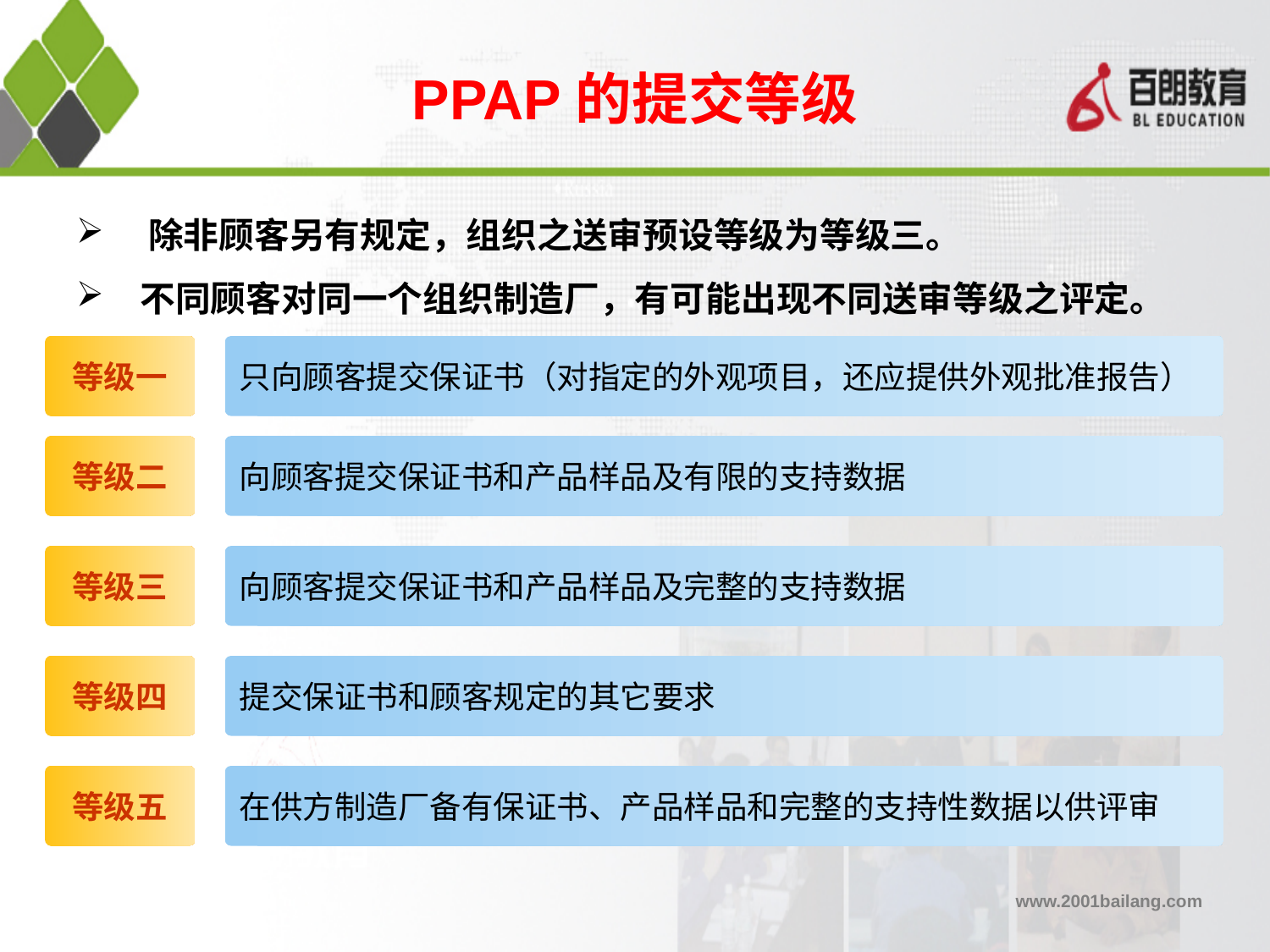

# PPAP的提交等级
  除非顾客另有规定，组织之送审预设等级为等级三。
 不同顾客对同一个组织制造厂，有可能出现不同送审等级之评定。
等级一
只向顾客提交保证书（对指定的外观项目，还应提供外观批准报告）
等级二
向顾客提交保证书和产品样品及有限的支持数据
等级三
向顾客提交保证书和产品样品及完整的支持数据
等级四
提交保证书和顾客规定的其它要求
等级五
在供方制造厂备有保证书、产品样品和完整的支持性数据以供评审